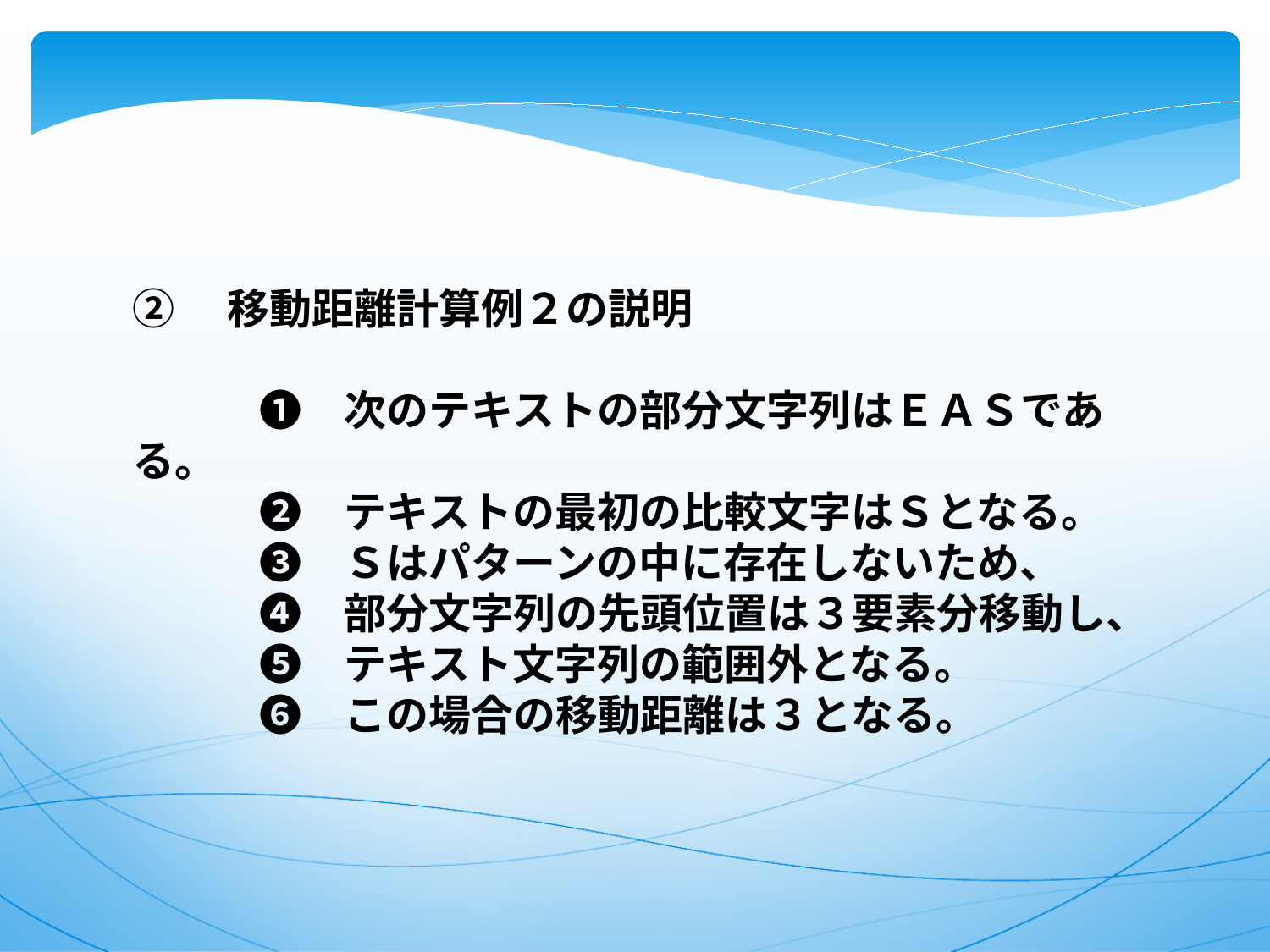

②　移動距離計算例２の説明

　　　❶　次のテキストの部分文字列はＥＡＳである。
　　　❷　テキストの最初の比較文字はＳとなる。
　　　❸　Ｓはパターンの中に存在しないため、
　　　❹　部分文字列の先頭位置は３要素分移動し、
　　　❺　テキスト文字列の範囲外となる。
　　　❻　この場合の移動距離は３となる。